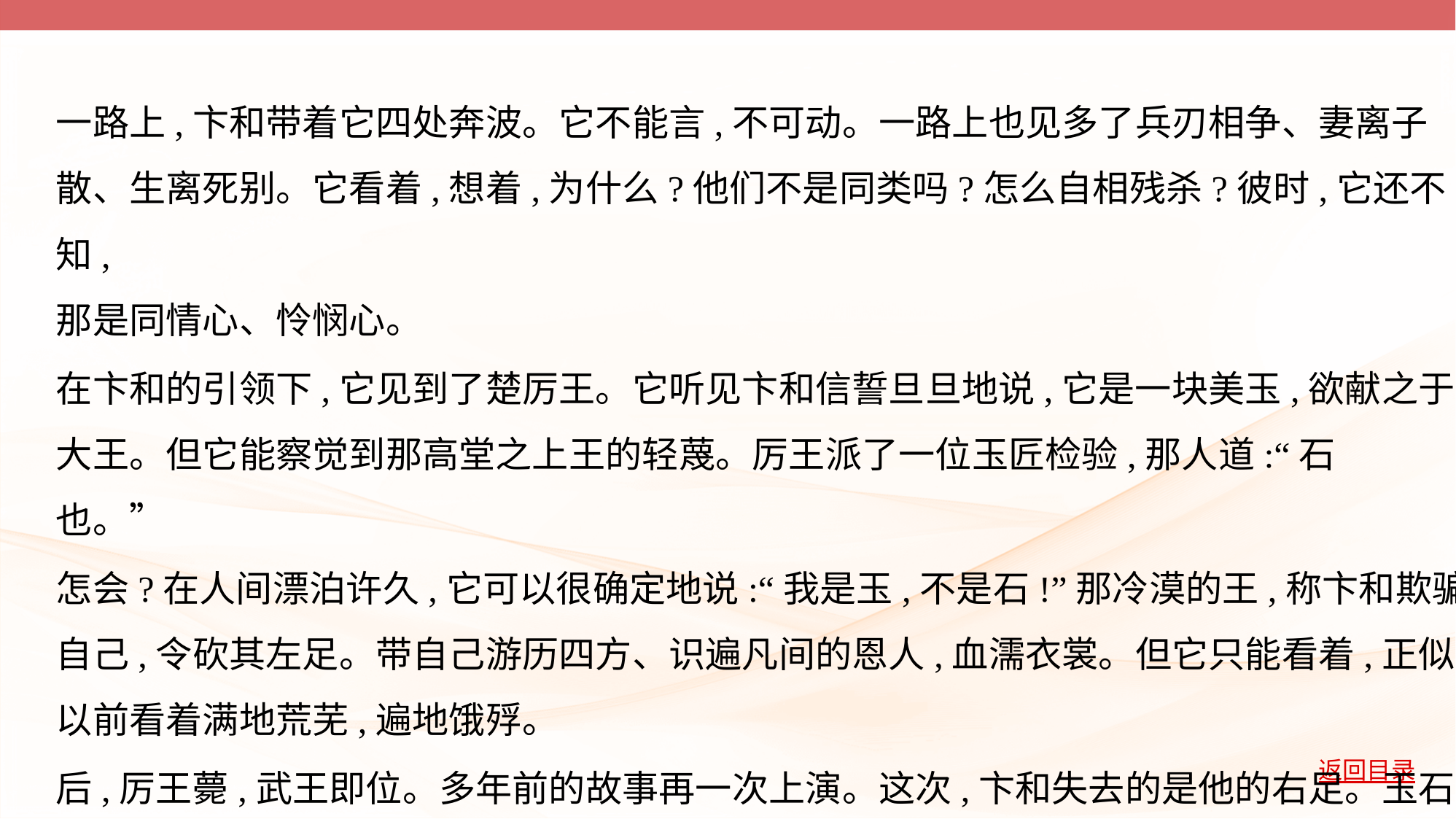

一路上,卞和带着它四处奔波。它不能言,不可动。一路上也见多了兵刃相争、妻离子
散、生离死别。它看着,想着,为什么?他们不是同类吗?怎么自相残杀?彼时,它还不知,
那是同情心、怜悯心。
在卞和的引领下,它见到了楚厉王。它听见卞和信誓旦旦地说,它是一块美玉,欲献之于
大王。但它能察觉到那高堂之上王的轻蔑。厉王派了一位玉匠检验,那人道:“石
也。”
怎会?在人间漂泊许久,它可以很确定地说:“我是玉,不是石!”那冷漠的王,称卞和欺骗
自己,令砍其左足。带自己游历四方、识遍凡间的恩人,血濡衣裳。但它只能看着,正似
以前看着满地荒芜,遍地饿殍。
后,厉王薨,武王即位。多年前的故事再一次上演。这次,卞和失去的是他的右足。玉石